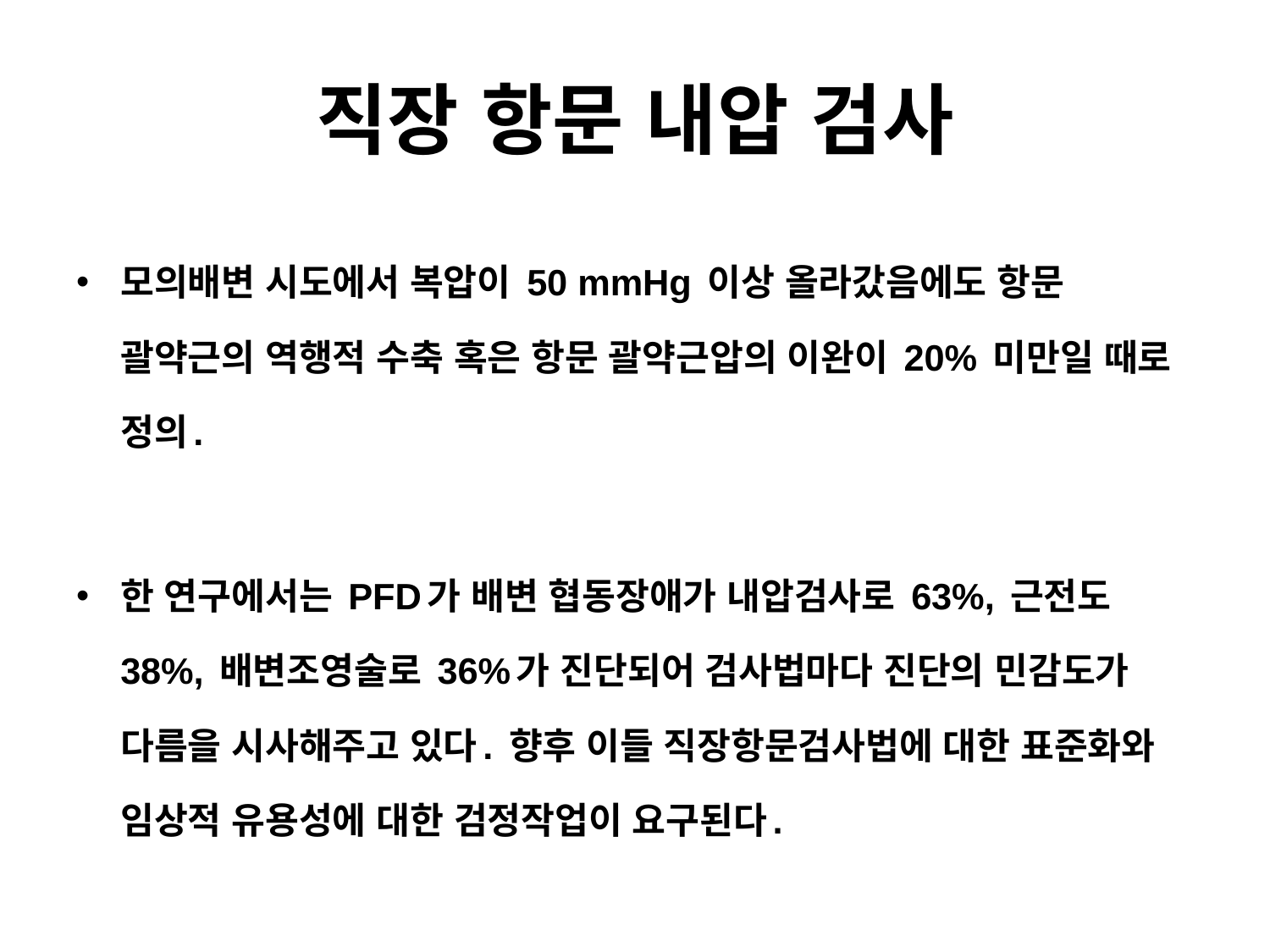

# 직장 항문 내압 검사
모의배변 시도에서 복압이 50 mmHg 이상 올라갔음에도 항문 괄약근의 역행적 수축 혹은 항문 괄약근압의 이완이 20% 미만일 때로 정의.

한 연구에서는 PFD가 배변 협동장애가 내압검사로 63%, 근전도38%, 배변조영술로 36%가 진단되어 검사법마다 진단의 민감도가 다름을 시사해주고 있다. 향후 이들 직장항문검사법에 대한 표준화와 임상적 유용성에 대한 검정작업이 요구된다.